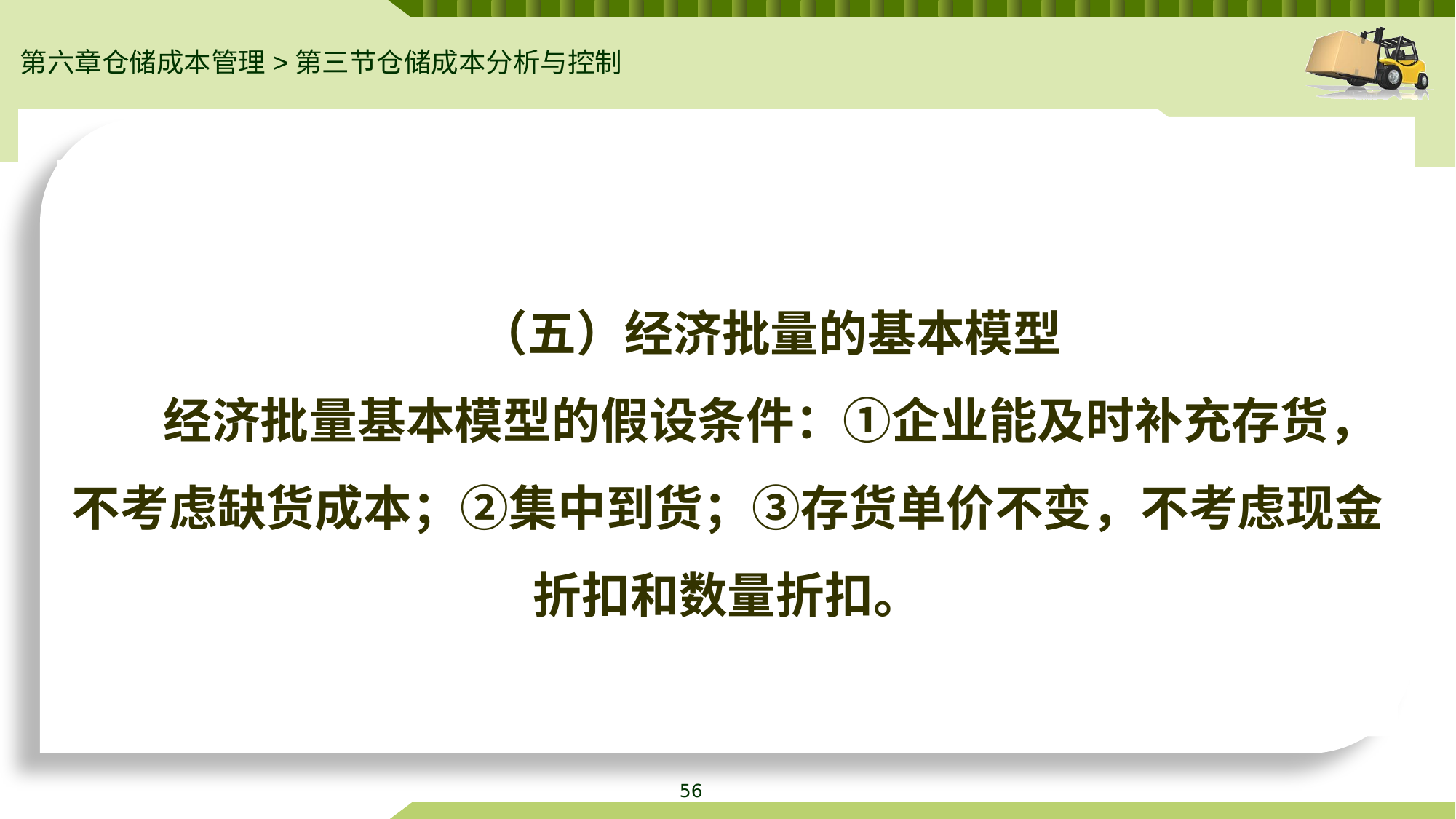

第六章仓储成本管理>第三节仓储成本分析与控制
（五）经济批量的基本模型
经济批量基本模型的假设条件：①企业能及时补充存货，不考虑缺货成本；②集中到货；③存货单价不变，不考虑现金折扣和数量折扣。